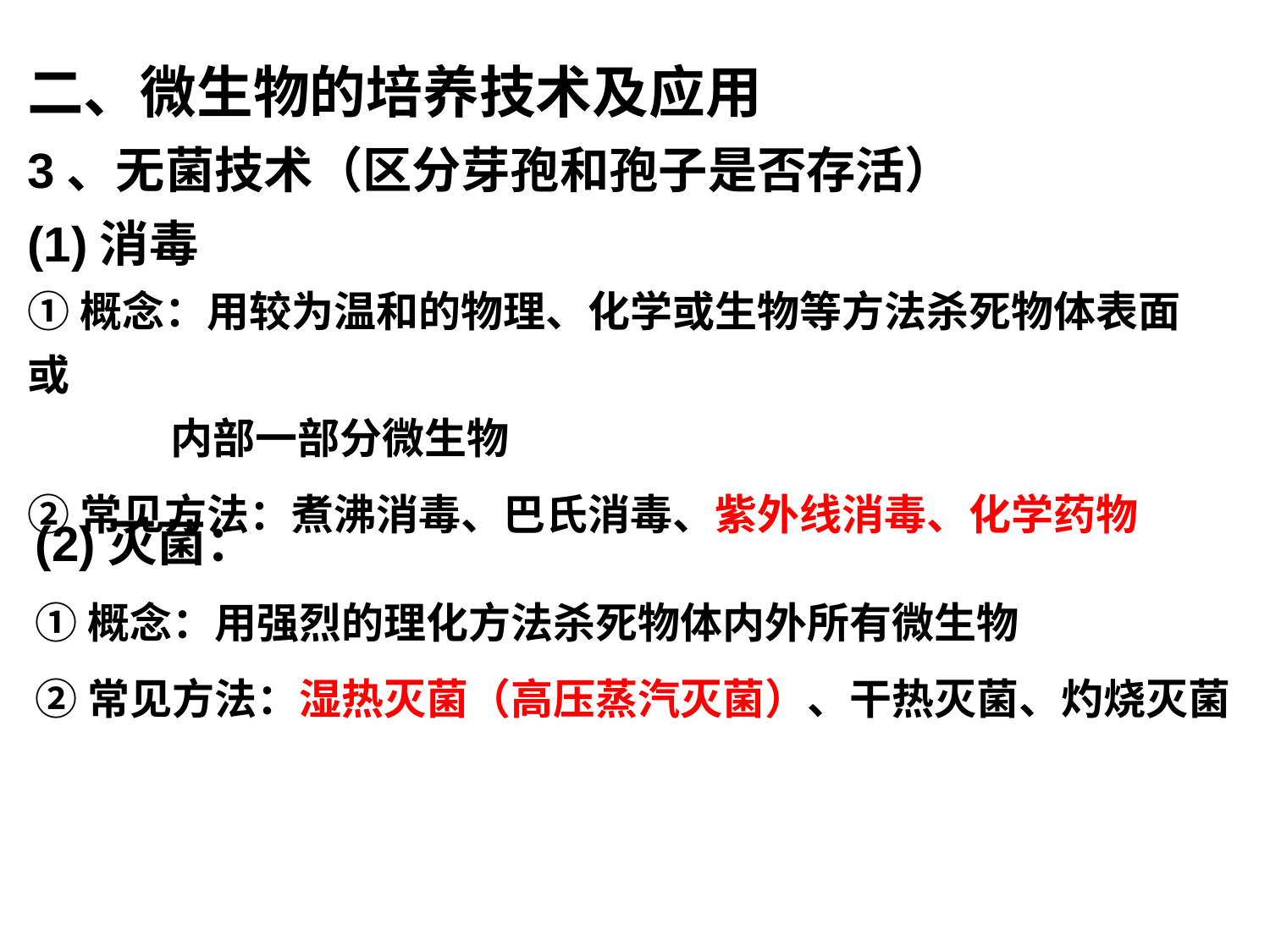

二、微生物的培养技术及应用
3、无菌技术（区分芽孢和孢子是否存活）
(1)消毒
①概念：用较为温和的物理、化学或生物等方法杀死物体表面或
              内部一部分微生物
②常见方法：煮沸消毒、巴氏消毒、紫外线消毒、化学药物

(2)灭菌：
①概念：用强烈的理化方法杀死物体内外所有微生物
②常见方法：湿热灭菌（高压蒸汽灭菌）、干热灭菌、灼烧灭菌